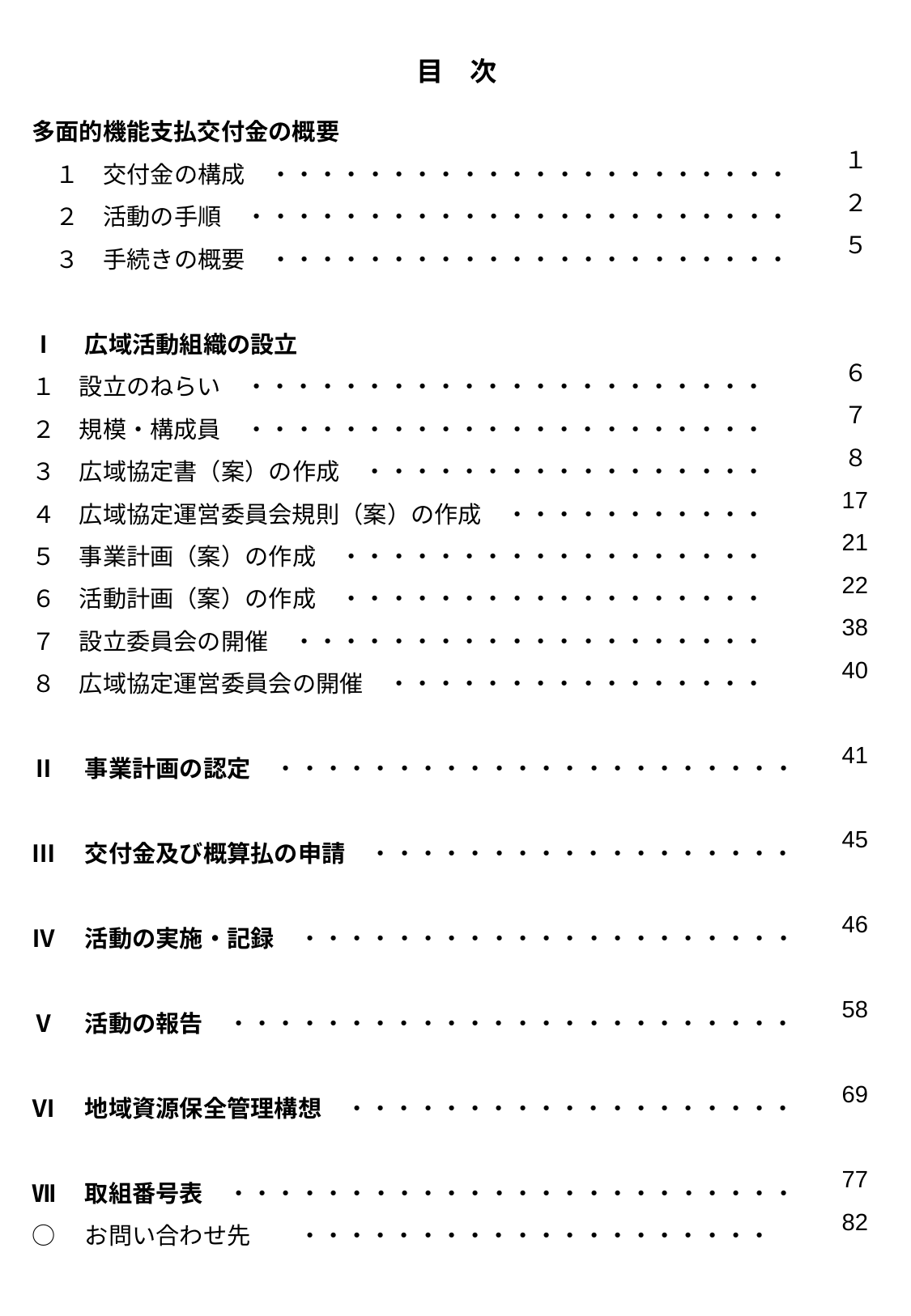

目　次
多面的機能支払交付金の概要
１　交付金の構成　・・・・・・・・・・・・・・・・・・・・・・
２　活動の手順　・・・・・・・・・・・・・・・・・・・・・・・
３　手続きの概要　・・・・・・・・・・・・・・・・・・・・・・

Ⅰ　広域活動組織の設立
１　設立のねらい　・・・・・・・・・・・・・・・・・・・・・・
２　規模・構成員　・・・・・・・・・・・・・・・・・・・・・・
３　広域協定書（案）の作成　・・・・・・・・・・・・・・・・・
４　広域協定運営委員会規則（案）の作成　・・・・・・・・・・・
５　事業計画（案）の作成　・・・・・・・・・・・・・・・・・・
６　活動計画（案）の作成　・・・・・・・・・・・・・・・・・・
７　設立委員会の開催　・・・・・・・・・・・・・・・・・・・・
８　広域協定運営委員会の開催　・・・・・・・・・・・・・・・・

Ⅱ　事業計画の認定　・・・・・・・・・・・・・・・・・・・・・・

Ⅲ　交付金及び概算払の申請　・・・・・・・・・・・・・・・・・・

Ⅳ　活動の実施・記録　・・・・・・・・・・・・・・・・・・・・・

Ⅴ　活動の報告　・・・・・・・・・・・・・・・・・・・・・・・・

Ⅵ　地域資源保全管理構想　・・・・・・・・・・・・・・・・・・・

Ⅶ　取組番号表　・・・・・・・・・・・・・・・・・・・・・・・・
○　お問い合わせ先　　・・・・・・・・・・・・・・・・・・・・

１
２
５

６
７
８
17
21
22
38
40

41

45

46

58

69

77
82